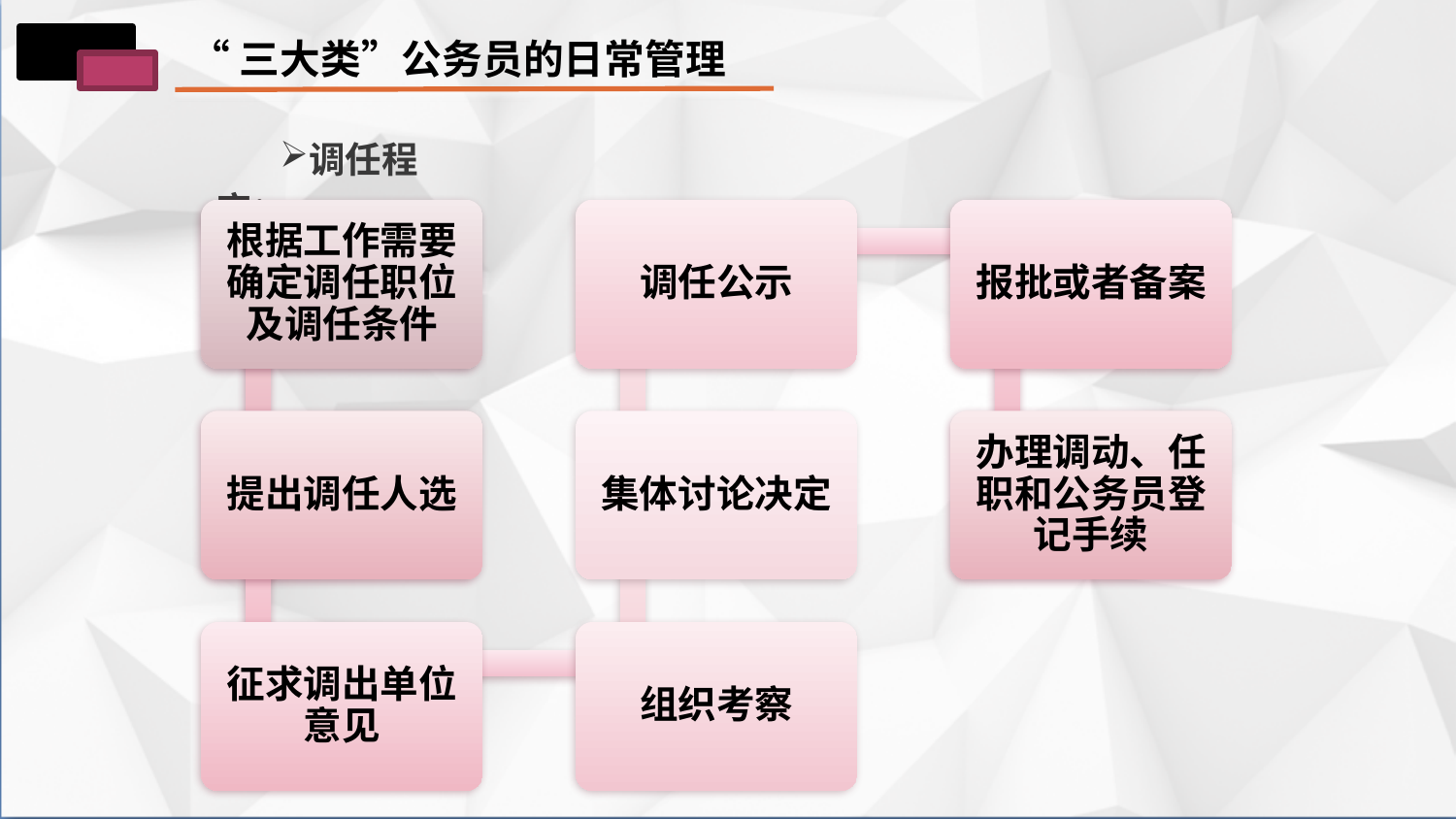

“三大类”公务员的日常管理

调任程序：

根据工作需要确定调任职位及调任条件
提出调任人选
征求调出单位意见
组织考察
集体讨论决定
调任公示
报批或者备案
办理调动、任职和公务员登记手续